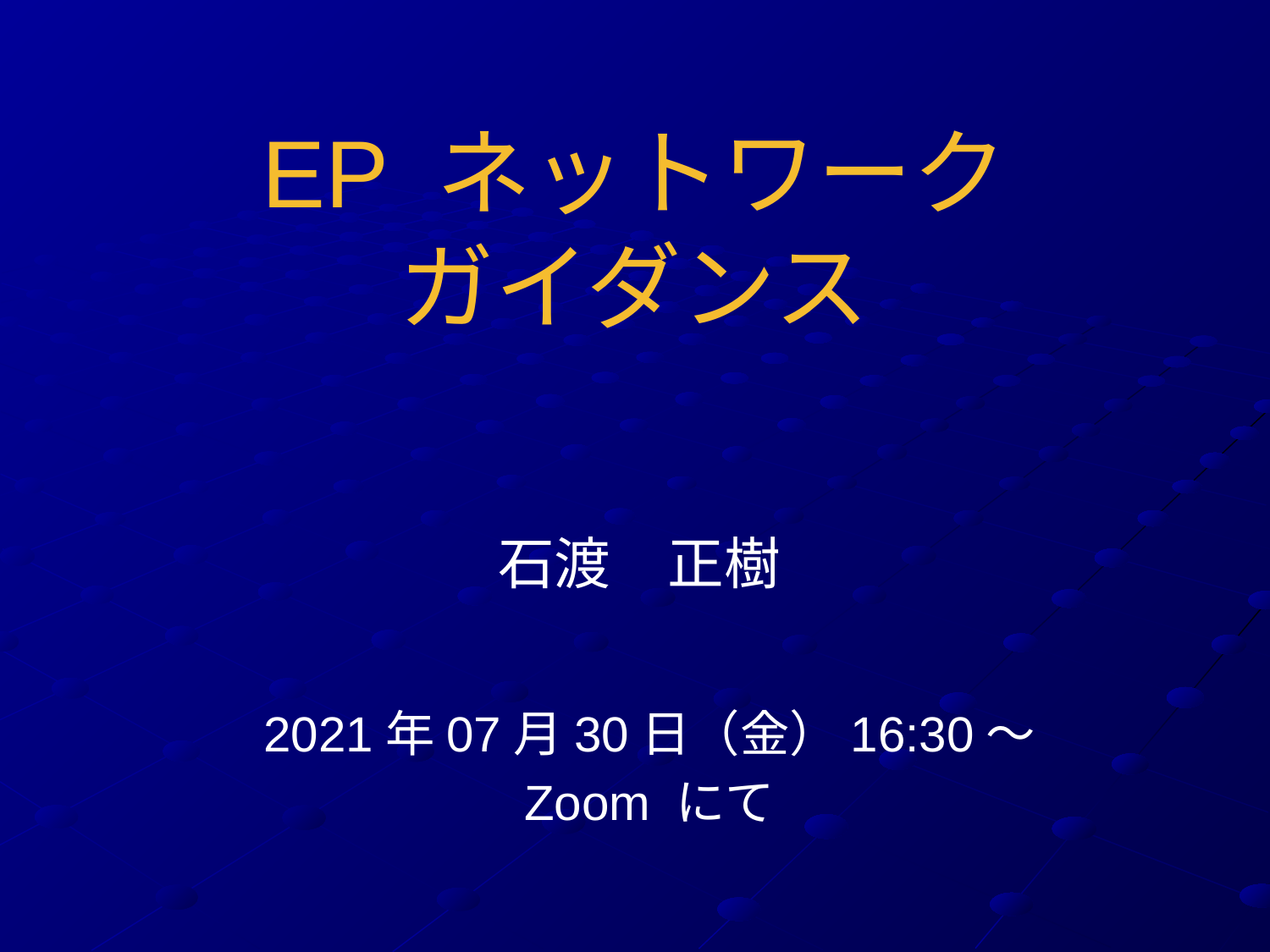

# EP ネットワーク ガイダンス

石渡　正樹
2021年07月30日（金）16:30～
Zoom にて